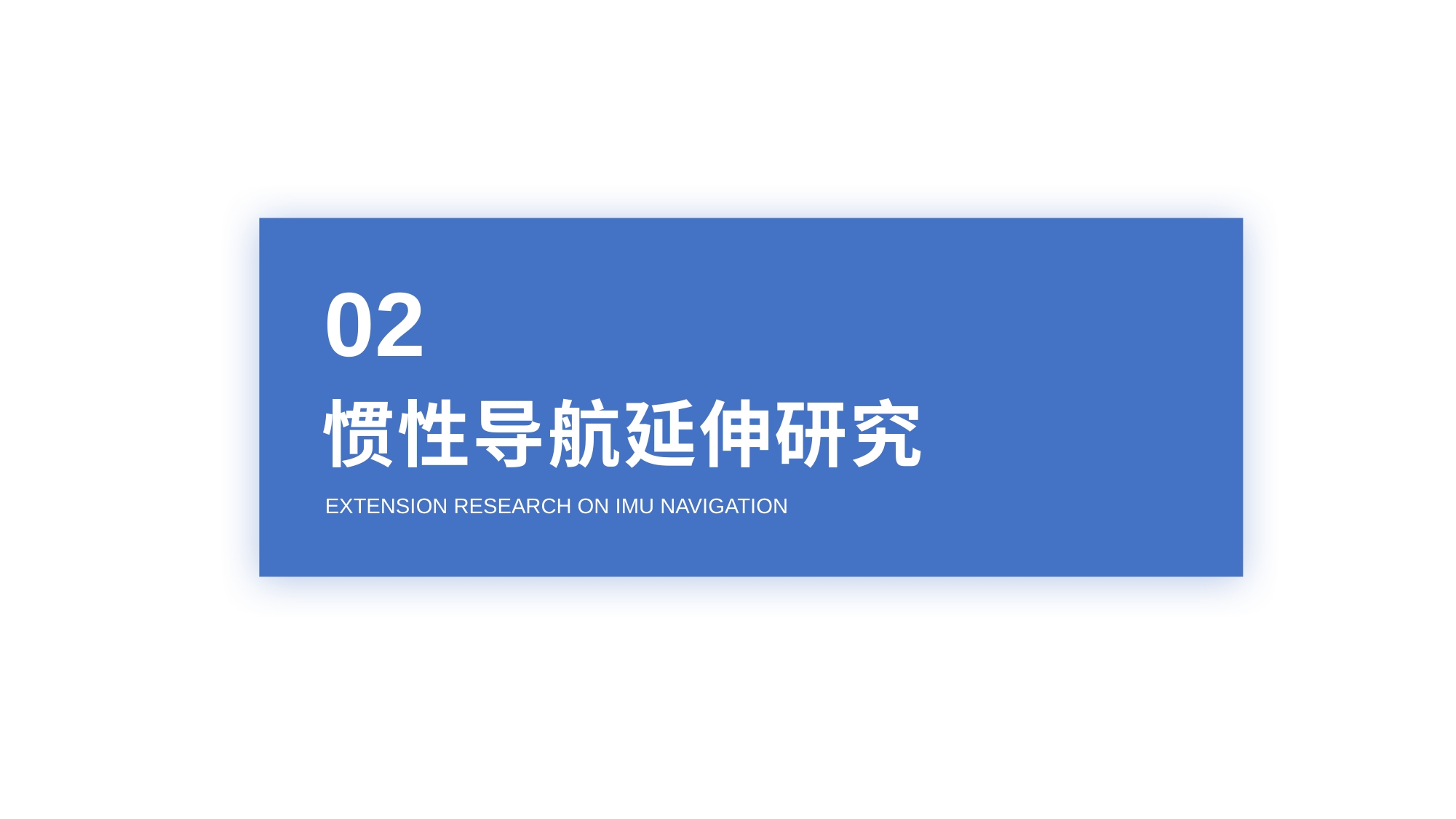

02
惯性导航延伸研究
EXTENSION RESEARCH ON IMU NAVIGATION